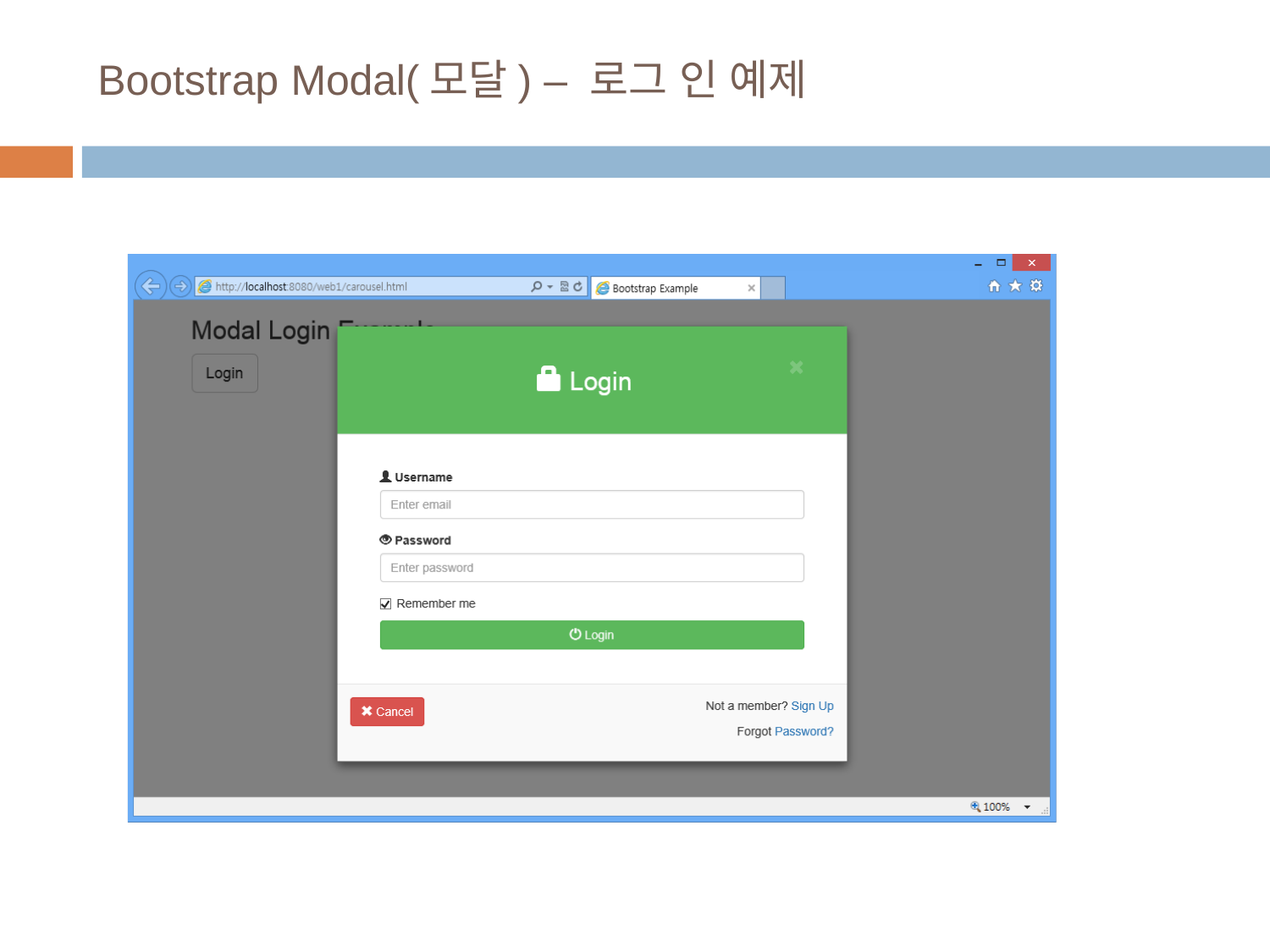

# Bootstrap Modal(모달) – 로그 인 예제